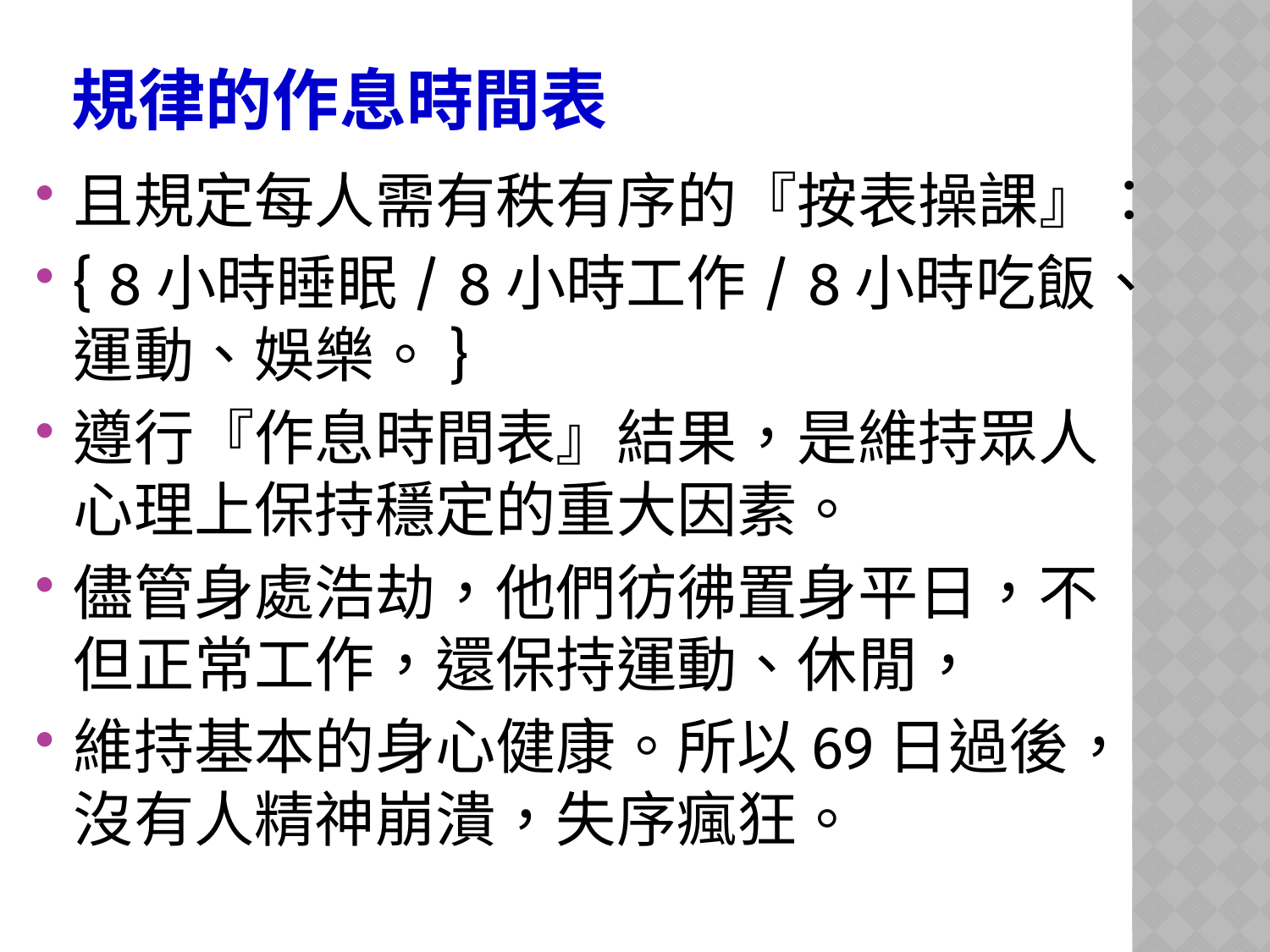

# 規律的作息時間表
且規定每人需有秩有序的『按表操課』：
{ 8小時睡眠/ 8小時工作/ 8小時吃飯、運動、娛樂。}
遵行『作息時間表』結果，是維持眾人心理上保持穩定的重大因素。
儘管身處浩劫，他們彷彿置身平日，不但正常工作，還保持運動、休閒，
維持基本的身心健康。所以69日過後，沒有人精神崩潰，失序瘋狂。